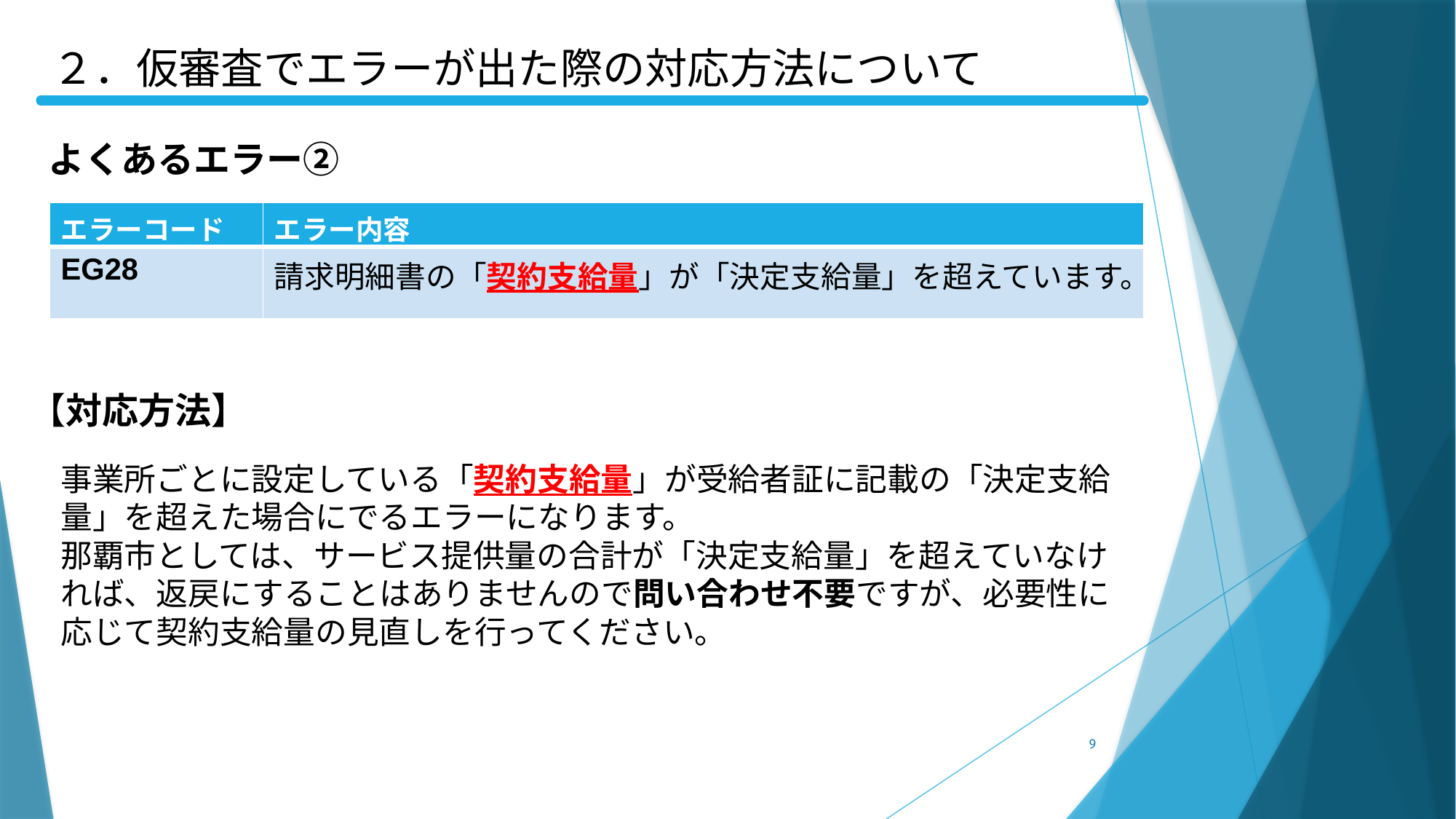

２．仮審査でエラーが出た際の対応方法について
よくあるエラー②
| エラーコード | エラー内容 |
| --- | --- |
| EG28 | 請求明細書の「契約支給量」が「決定支給量」を超えています。 |
【対応方法】

事業所ごとに設定している「契約支給量」が受給者証に記載の「決定支給量」を超えた場合にでるエラーになります。
那覇市としては、サービス提供量の合計が「決定支給量」を超えていなければ、返戻にすることはありませんので問い合わせ不要ですが、必要性に応じて契約支給量の見直しを行ってください。
9